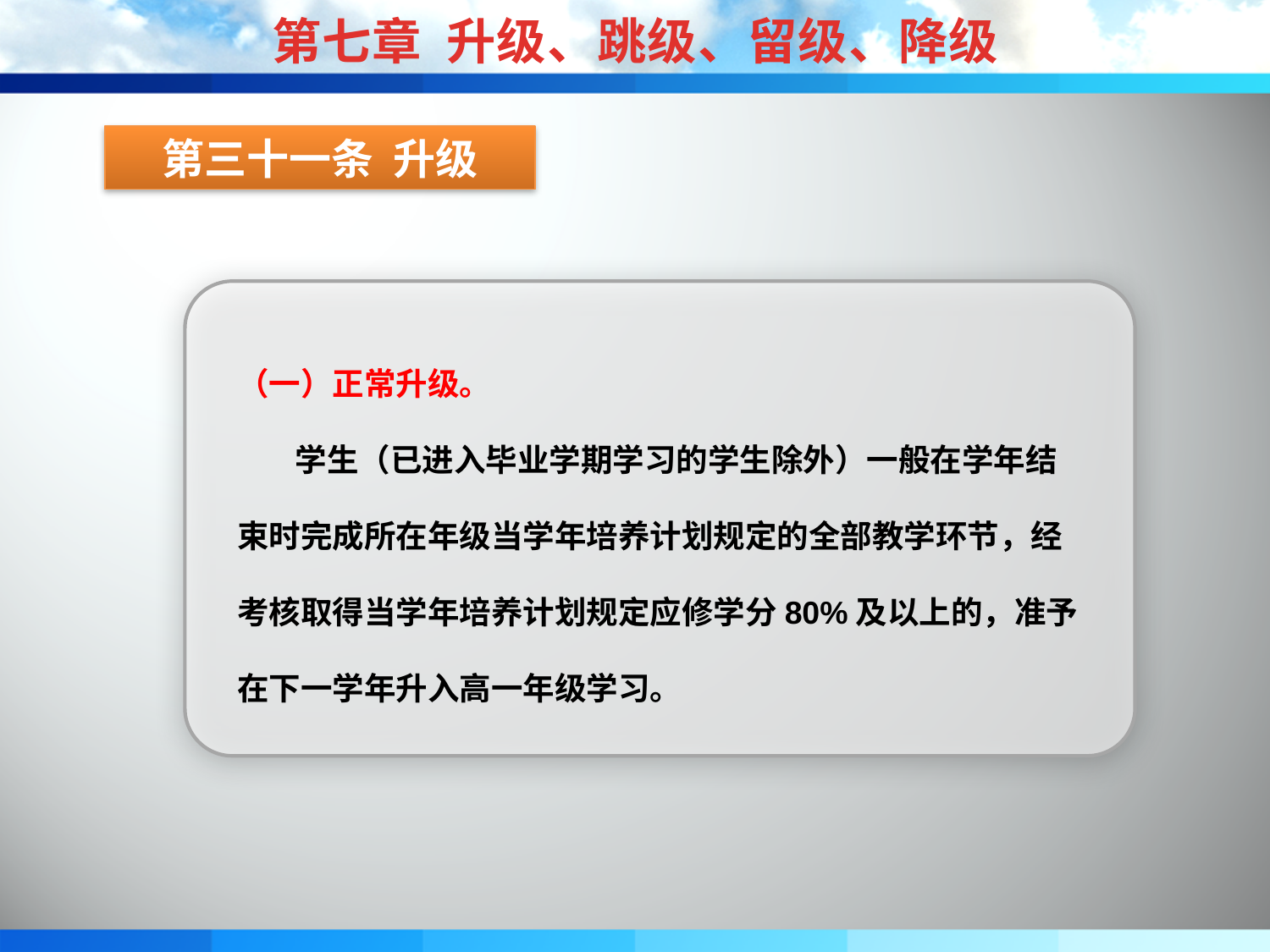

第七章  升级、跳级、留级、降级
第三十一条  升级

（一）正常升级。
       学生（已进入毕业学期学习的学生除外）一般在学年结束时完成所在年级当学年培养计划规定的全部教学环节，经考核取得当学年培养计划规定应修学分80%及以上的，准予在下一学年升入高一年级学习。